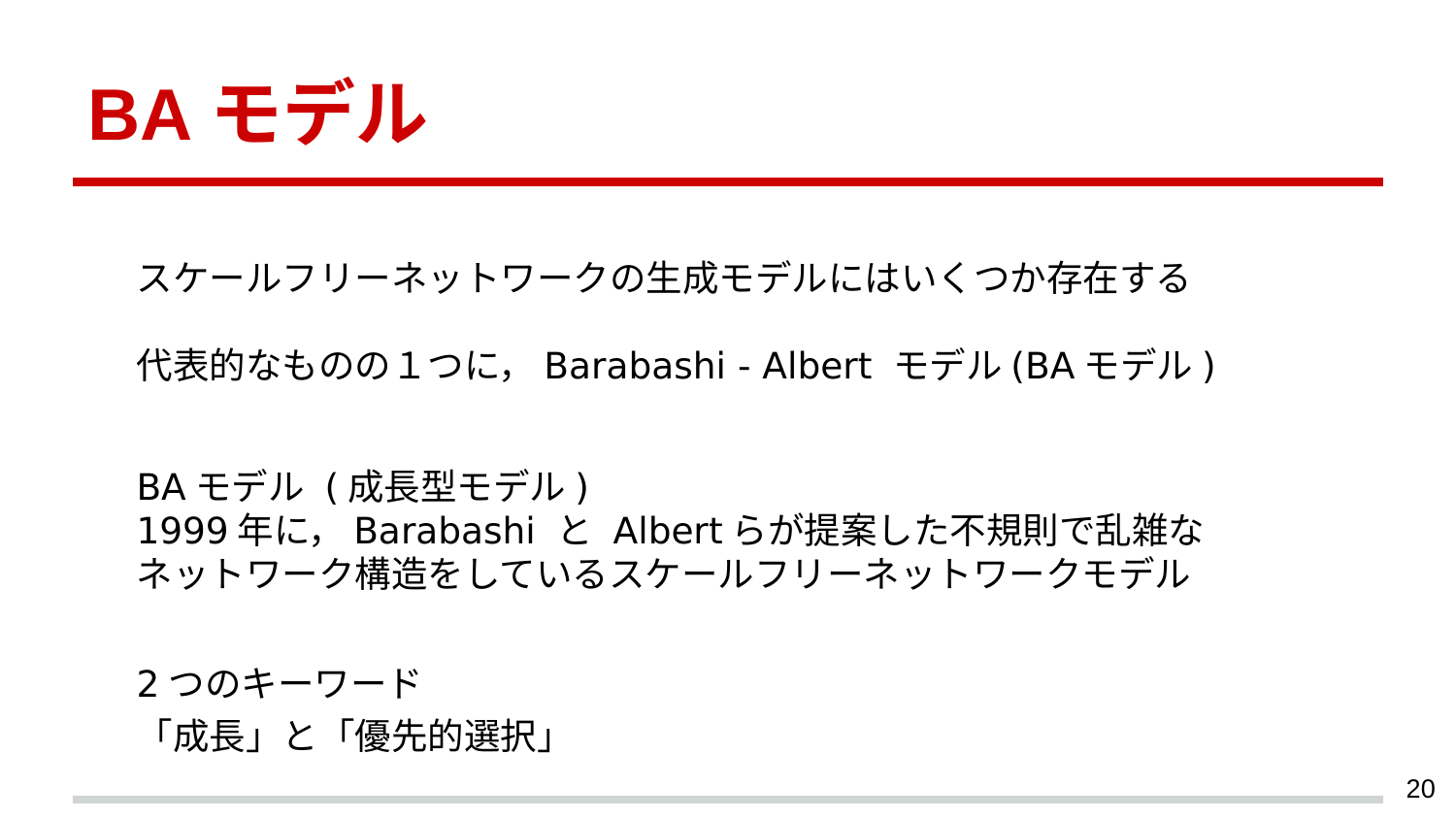

# BAモデル
スケールフリーネットワークの生成モデルにはいくつか存在する

代表的なものの１つに，Barabashi - Albert モデル(BAモデル)
BAモデル (成長型モデル)
1999年に，Barabashi と Albertらが提案した不規則で乱雑な
ネットワーク構造をしているスケールフリーネットワークモデル
2つのキーワード
「成長」と「優先的選択」
20